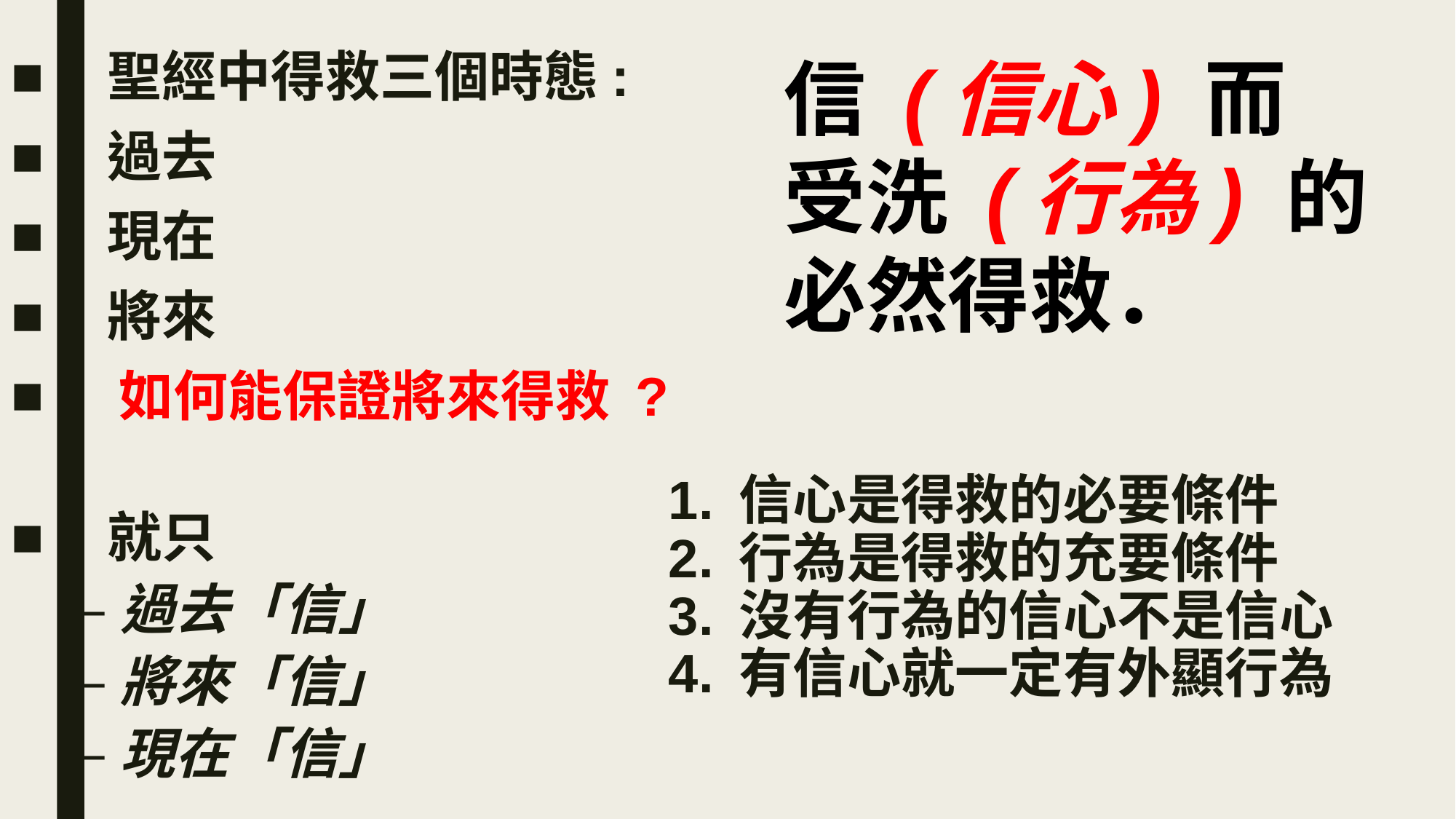

聖經中得救三個時態:
   過去
   現在
   將來
    如何能保證將來得救 ?
   就只
過去「信」
將來「信」
現在「信」

信 (信心) 而
受洗 (行為) 的
必然得救．
# 1. 信心是得救的必要條件 2. 行為是得救的充要條件 3. 沒有行為的信心不是信心 4. 有信心就一定有外顯行為